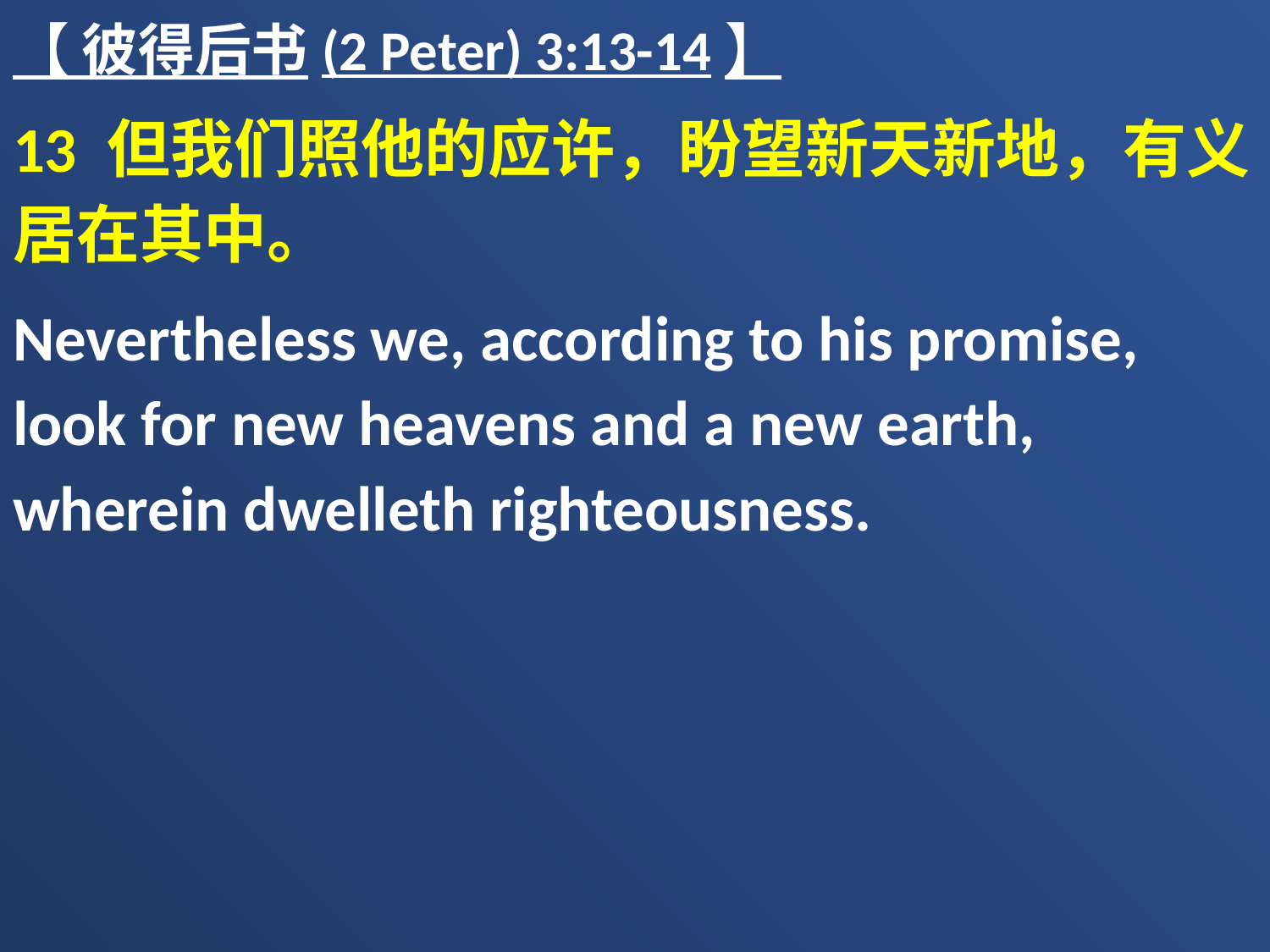

【 彼得后书(2 Peter) 3:13-14】
13 但我们照他的应许，盼望新天新地，有义居在其中。
Nevertheless we, according to his promise, look for new heavens and a new earth, wherein dwelleth righteousness.